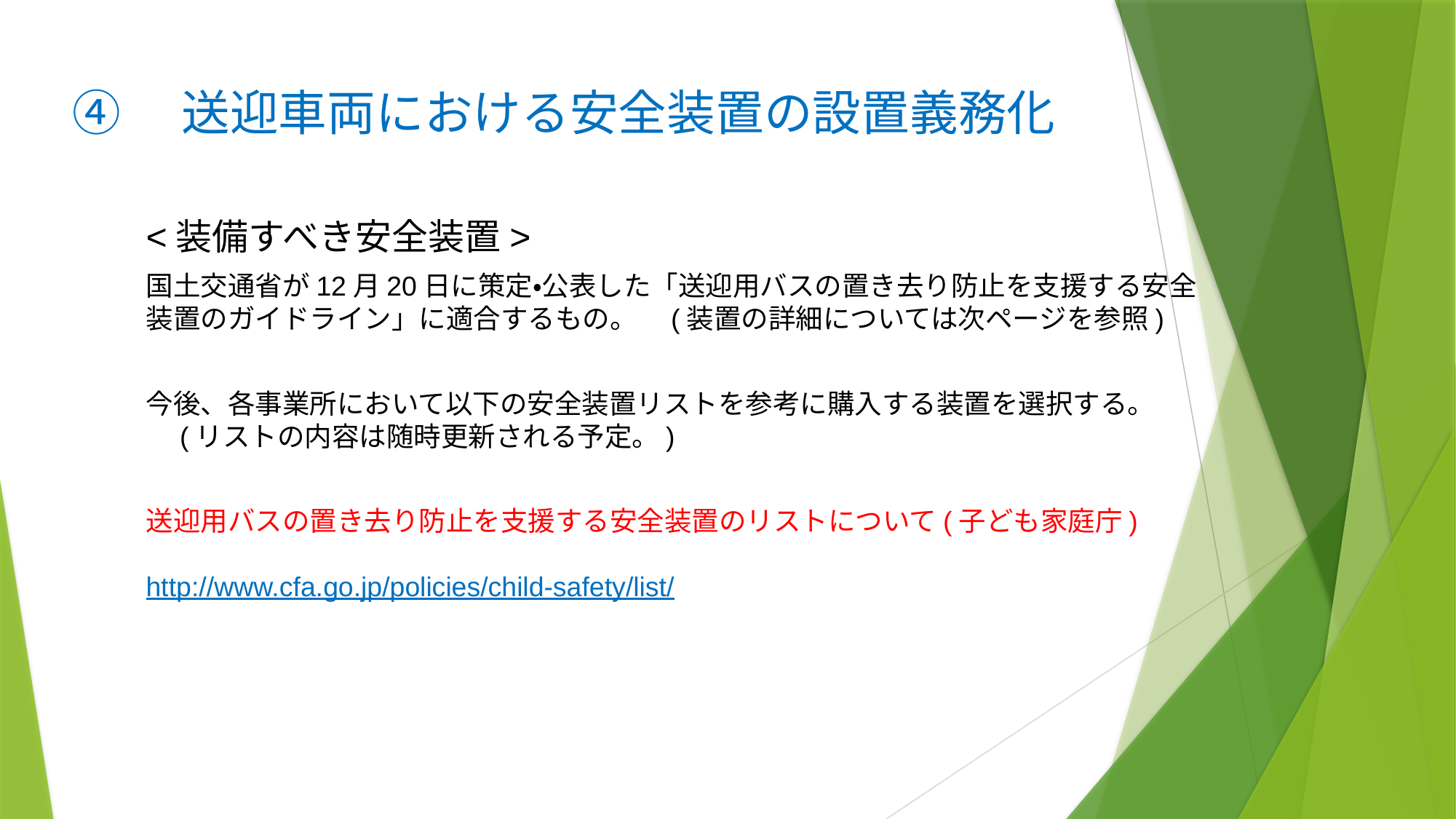

④　送迎車両における安全装置の設置義務化
<装備すべき安全装置>
国土交通省が12月20日に策定・公表した「送迎用バスの置き去り防止を支援する安全
装置のガイドライン」に適合するもの。　(装置の詳細については次ページを参照)

今後、各事業所において以下の安全装置リストを参考に購入する装置を選択する。
　(リストの内容は随時更新される予定。)

送迎用バスの置き去り防止を支援する安全装置のリストについて(子ども家庭庁)

http://www.cfa.go.jp/policies/child-safety/list/